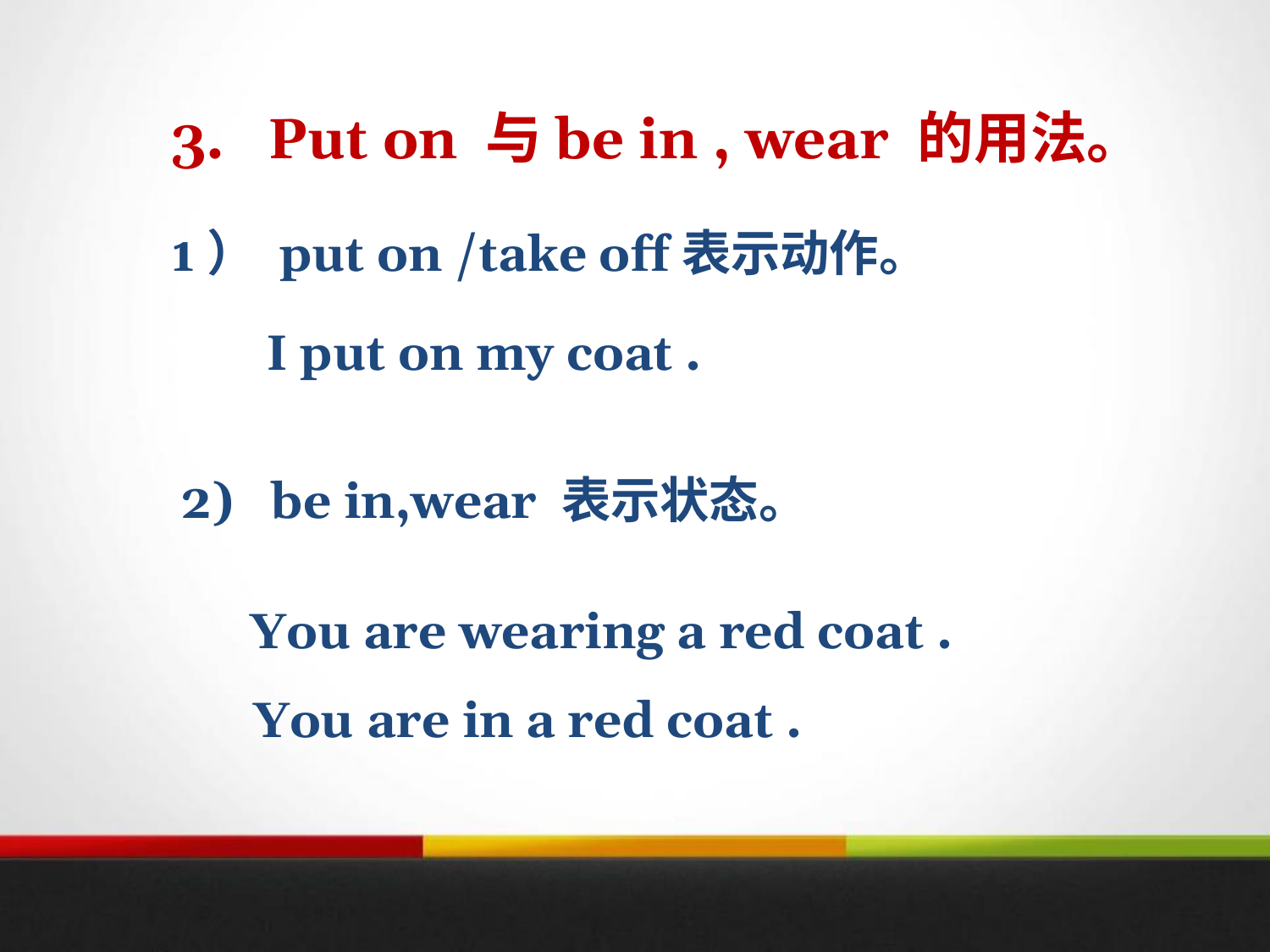

3.   Put on 与be in , wear 的用法。
1） put on /take off表示动作。
      I put on my coat .
2)   be in,wear 表示状态。
   You are wearing a red coat .
     You are in a red coat .